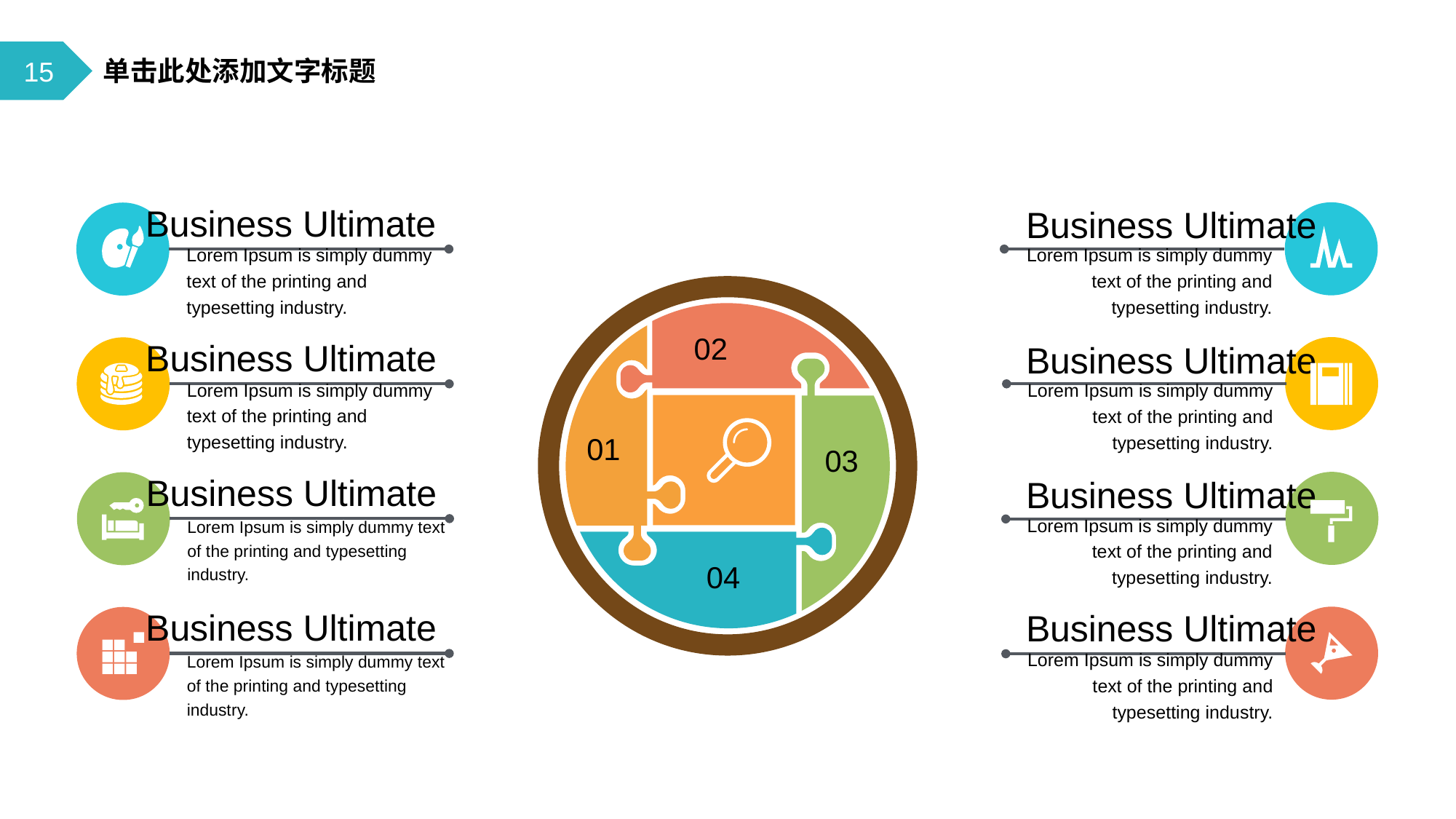

15
单击此处添加文字标题
Business Ultimate
Business Ultimate

Lorem Ipsum is simply dummy text of the printing and typesetting industry.
Lorem Ipsum is simply dummy text of the printing and typesetting industry.

02
Business Ultimate
Business Ultimate

Lorem Ipsum is simply dummy text of the printing and typesetting industry.
Lorem Ipsum is simply dummy text of the printing and typesetting industry.

01

03
Business Ultimate
Business Ultimate

Lorem Ipsum is simply dummy text of the printing and typesetting industry.
Lorem Ipsum is simply dummy text of the printing and typesetting industry.

04
Business Ultimate
Business Ultimate

Lorem Ipsum is simply dummy text of the printing and typesetting industry.
Lorem Ipsum is simply dummy text of the printing and typesetting industry.